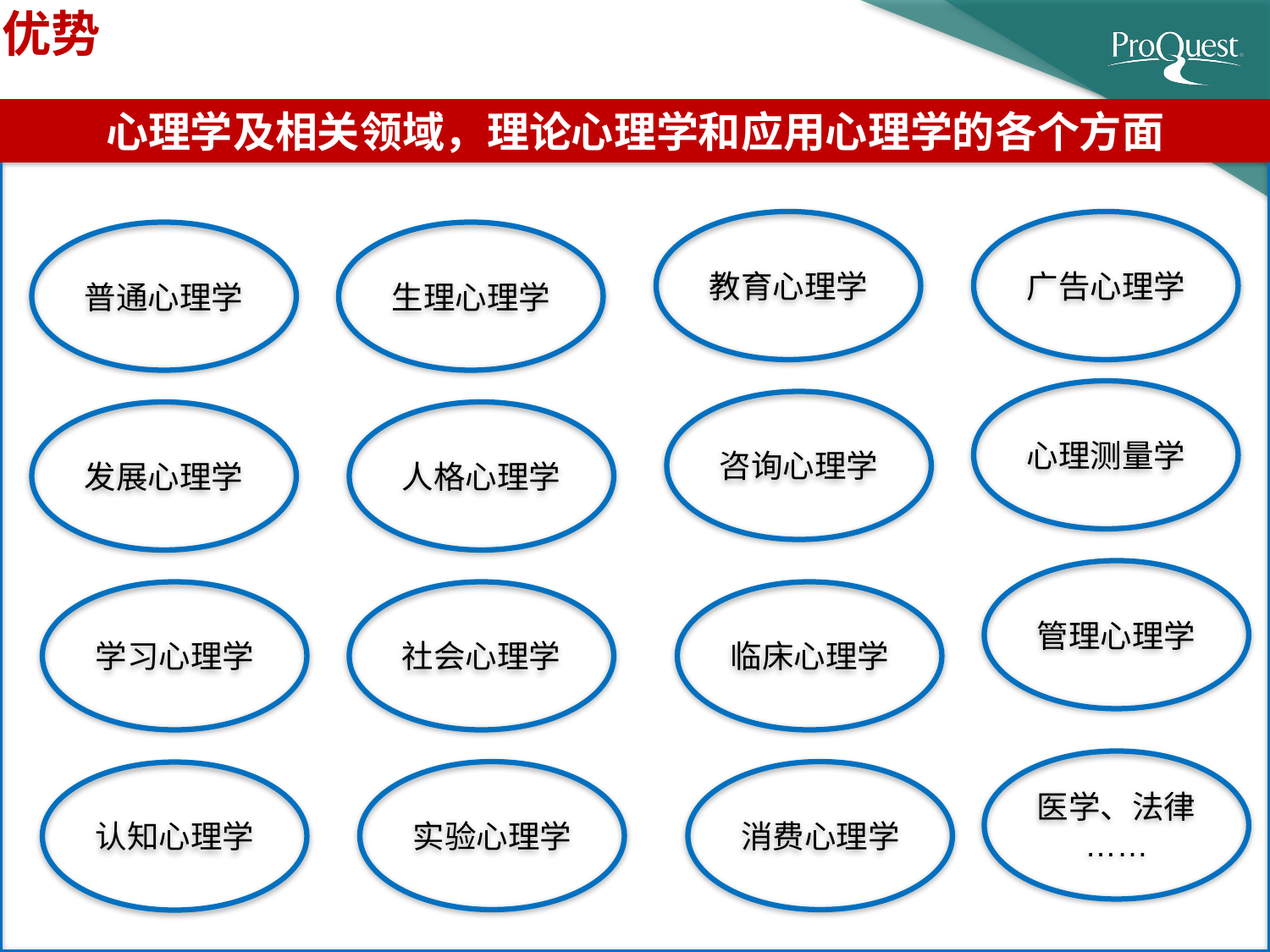

优势
心理学及相关领域，理论心理学和应用心理学的各个方面

教育心理学
广告心理学
普通心理学
生理心理学
心理测量学
咨询心理学
发展心理学
人格心理学
管理心理学
学习心理学
社会心理学
临床心理学
医学、法律
……
实验心理学
消费心理学
认知心理学